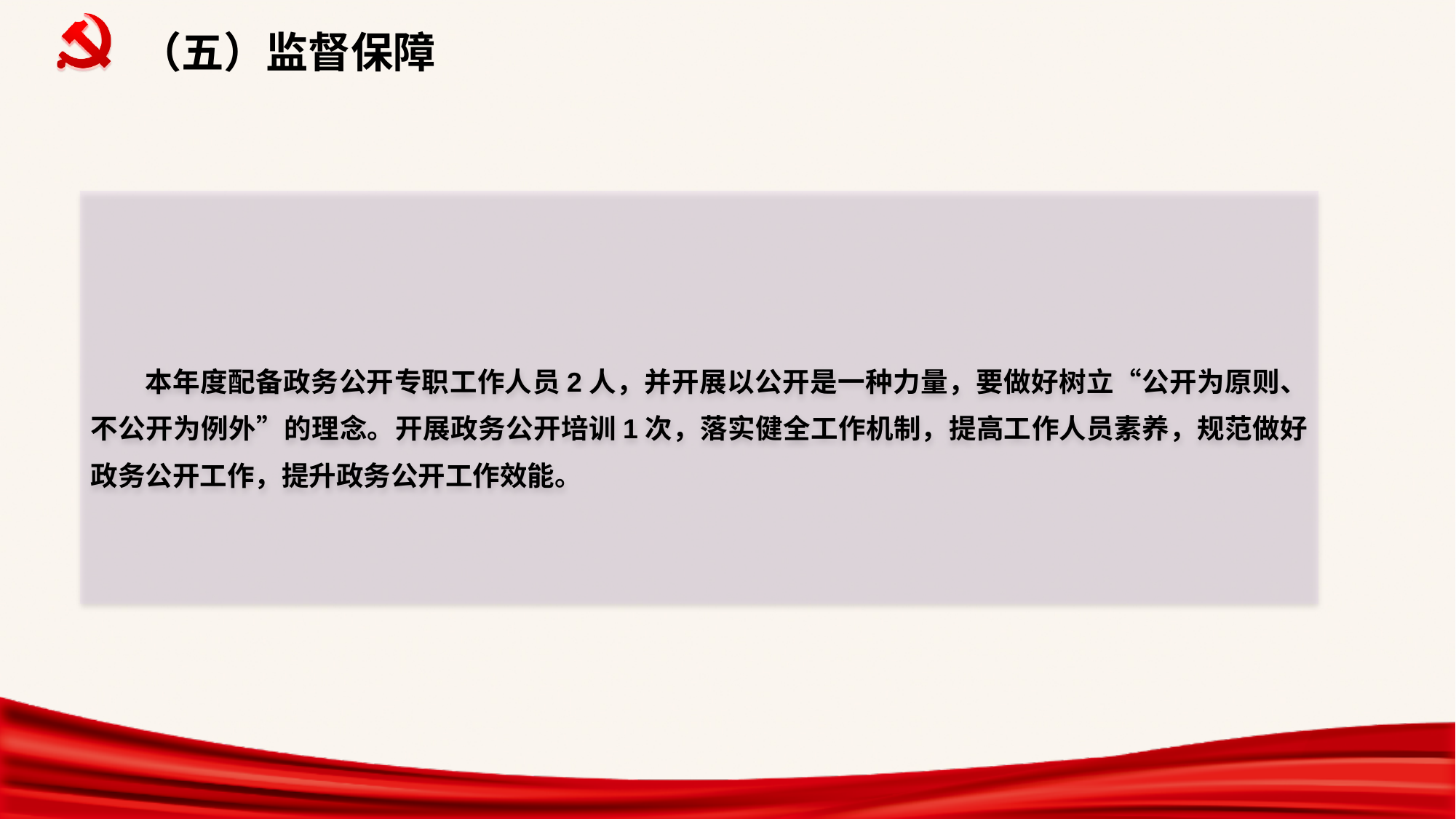

# （五）监督保障

本年度配备政务公开专职工作人员2人，并开展以公开是一种力量，要做好树立“公开为原则、不公开为例外”的理念。开展政务公开培训1次，落实健全工作机制，提高工作人员素养，规范做好政务公开工作，提升政务公开工作效能。